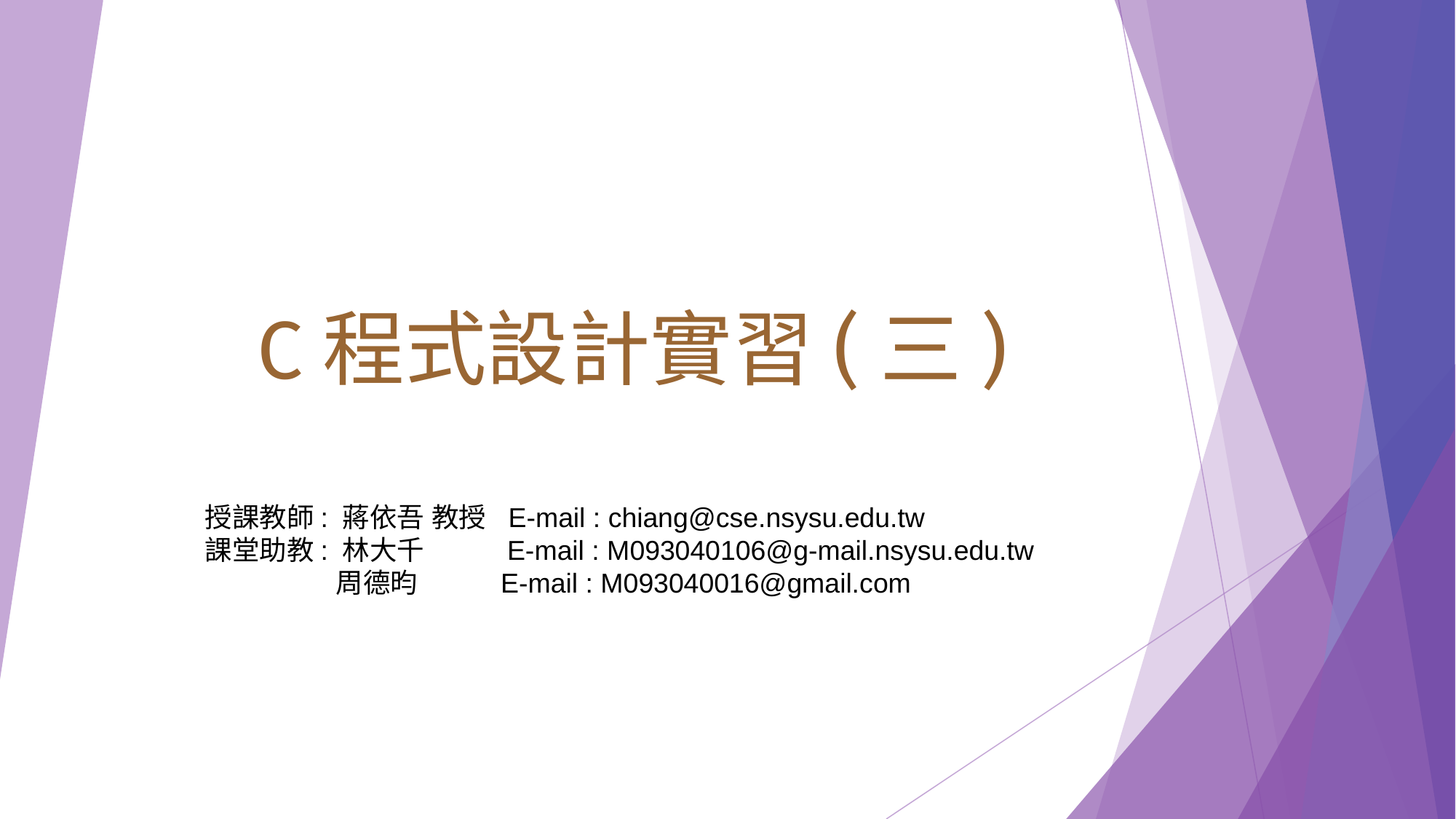

C程式設計實習(三)
授課教師: 蔣依吾 教授  E-mail : chiang@cse.nsysu.edu.tw
課堂助教: 林大千          E-mail : M093040106@g-mail.nsysu.edu.tw
	  周德昀          E-mail : M093040016@gmail.com